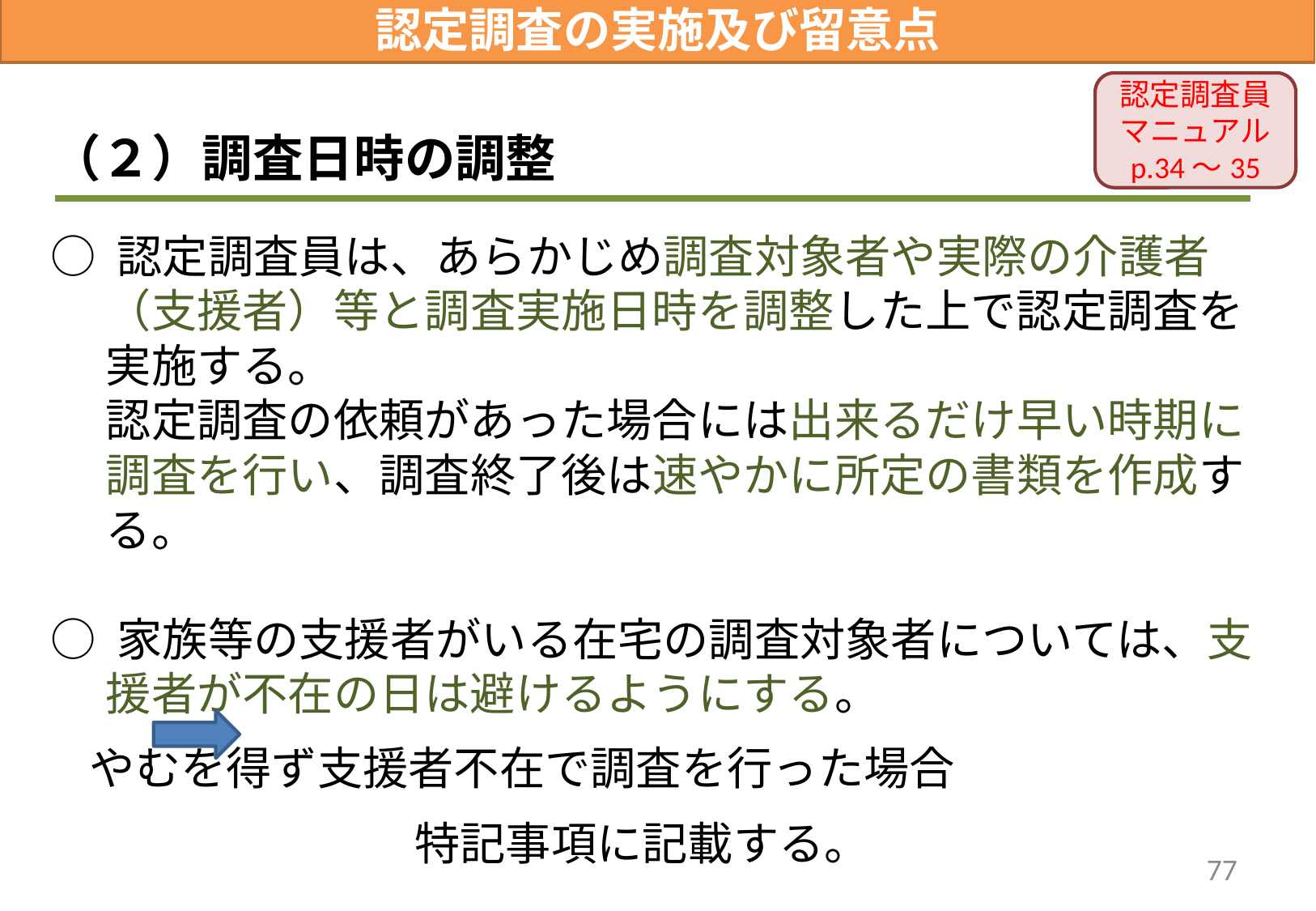

認定調査の実施及び留意点
認定調査員マニュアル
p.34～35
（２）調査日時の調整
○ 認定調査員は、あらかじめ調査対象者や実際の介護者（支援者）等と調査実施日時を調整した上で認定調査を実施する。
認定調査の依頼があった場合には出来るだけ早い時期に調査を行い、調査終了後は速やかに所定の書類を作成する。

○ 家族等の支援者がいる在宅の調査対象者については、支援者が不在の日は避けるようにする。
やむを得ず支援者不在で調査を行った場合
　　　　　　　　特記事項に記載する。

77